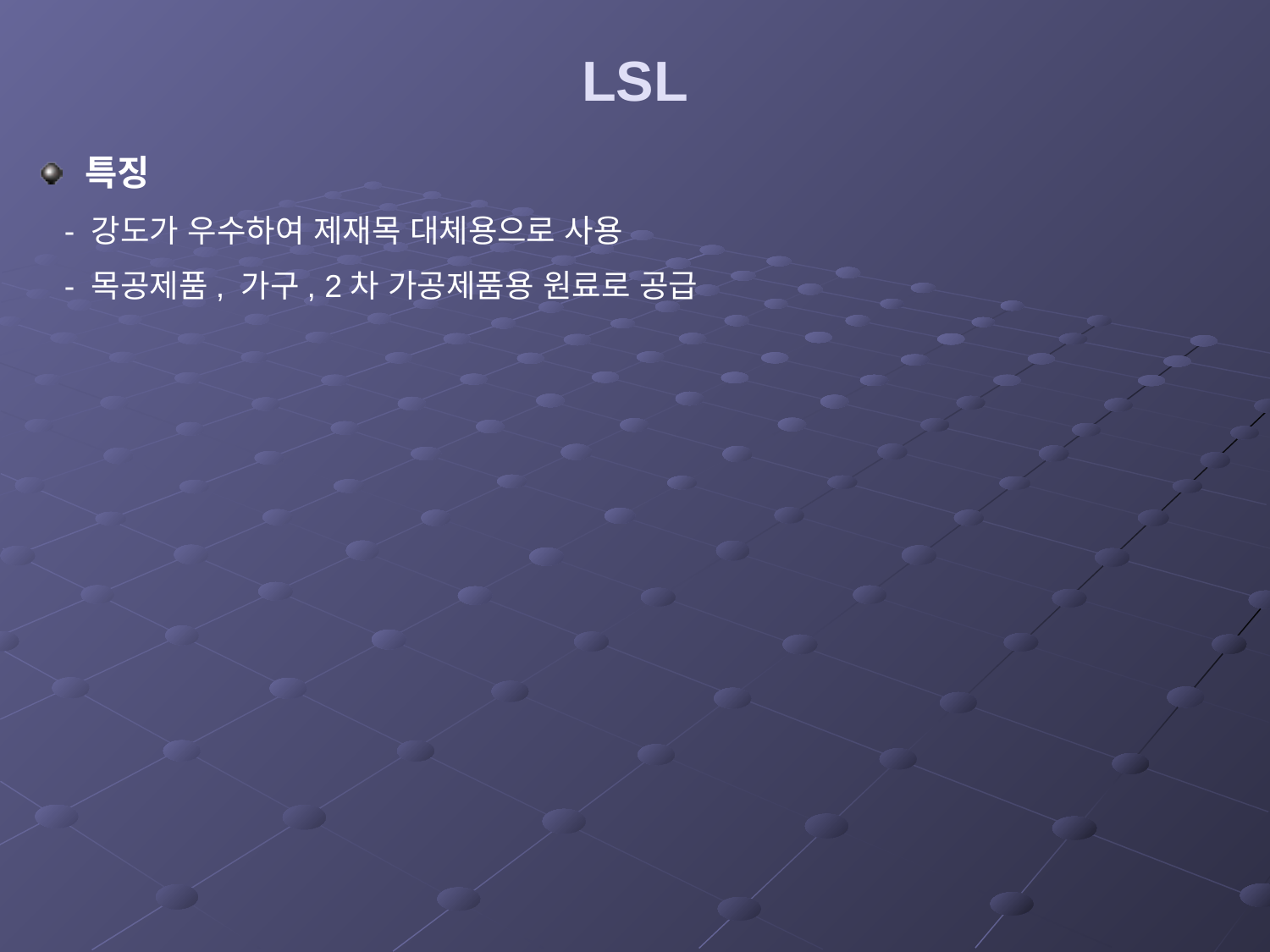

# LSL
특징
   - 강도가 우수하여 제재목 대체용으로 사용
   - 목공제품, 가구, 2차 가공제품용 원료로 공급